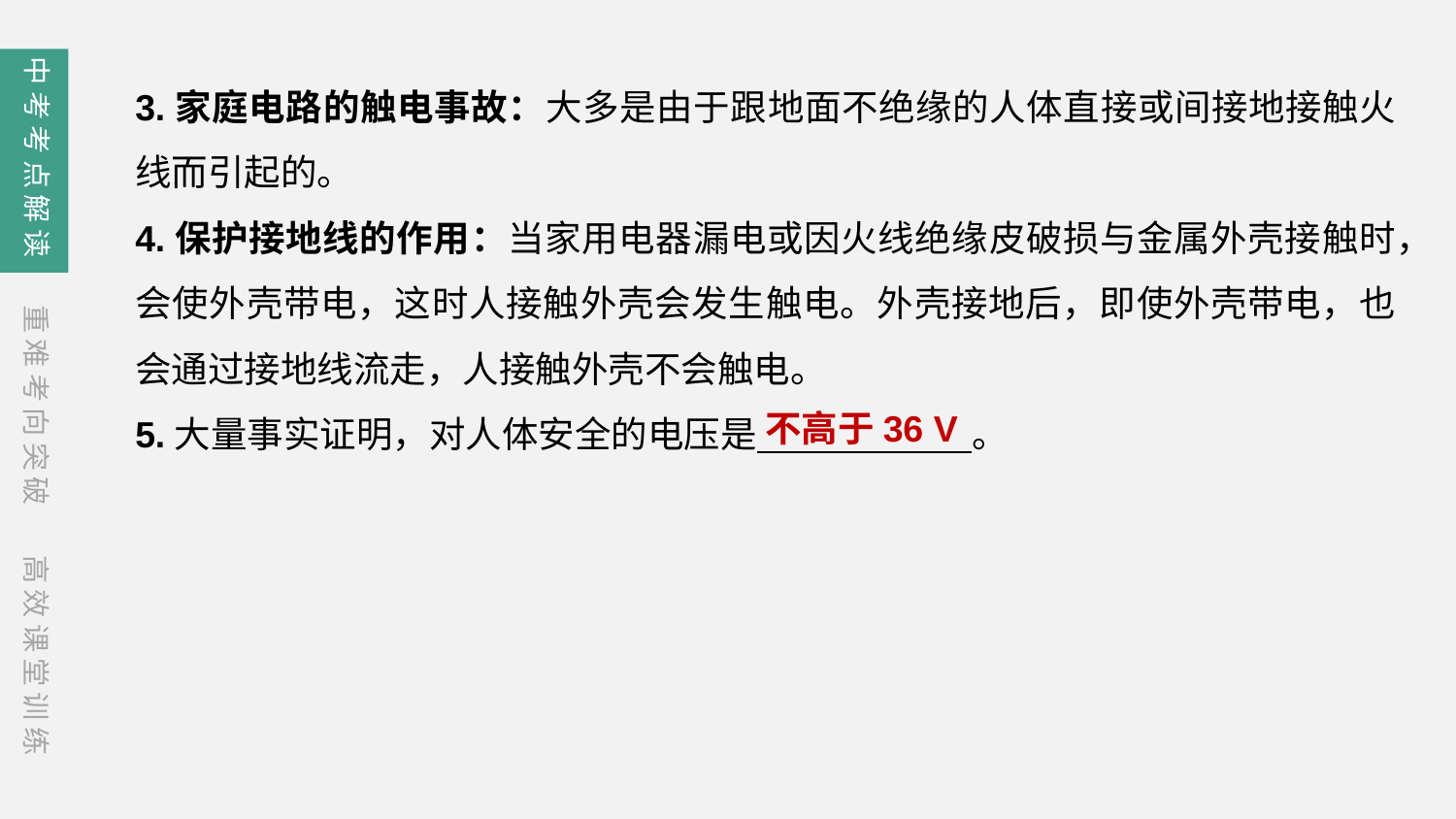

中考考点解读

3.家庭电路的触电事故：大多是由于跟地面不绝缘的人体直接或间接地接触火线而引起的。
4.保护接地线的作用：当家用电器漏电或因火线绝缘皮破损与金属外壳接触时，会使外壳带电，这时人接触外壳会发生触电。外壳接地后，即使外壳带电，也会通过接地线流走，人接触外壳不会触电。
5.大量事实证明，对人体安全的电压是　　　    　　。
重难考向突破
不高于36 V
高效课堂训练